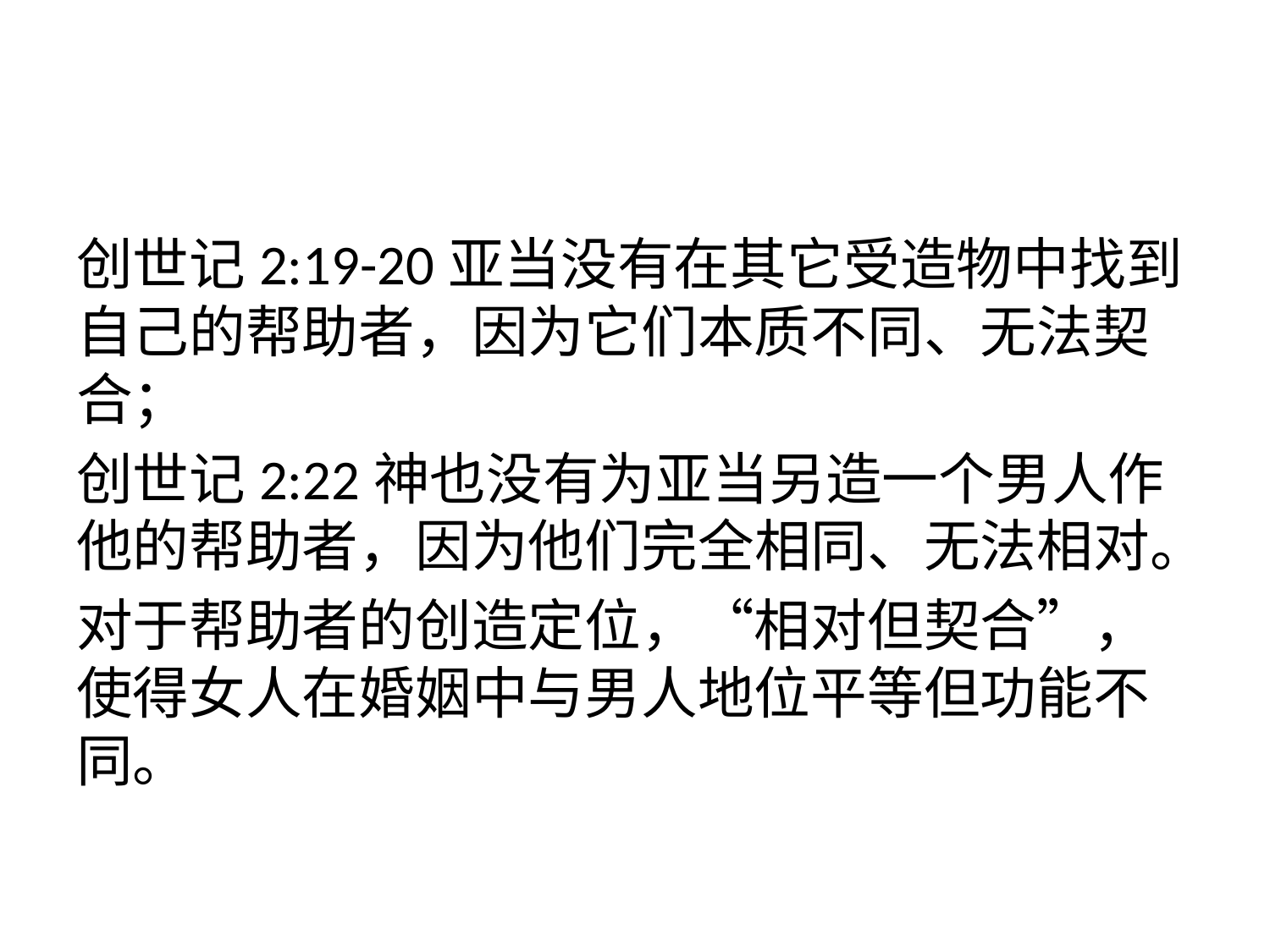

#
创世记2:19-20亚当没有在其它受造物中找到自己的帮助者，因为它们本质不同、无法契合；
创世记2:22神也没有为亚当另造一个男人作他的帮助者，因为他们完全相同、无法相对。
对于帮助者的创造定位，“相对但契合”，使得女人在婚姻中与男人地位平等但功能不同。